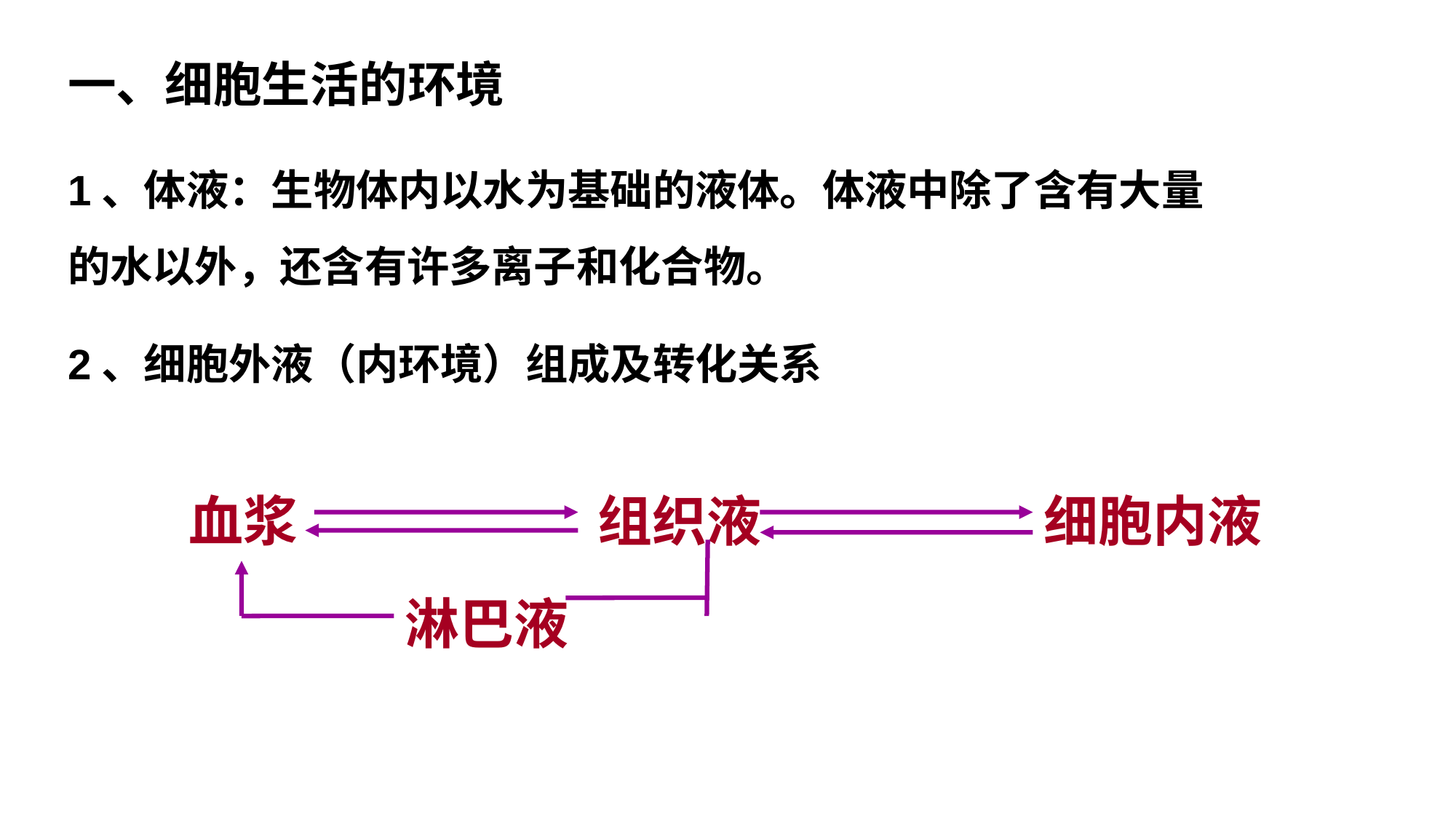

一、细胞生活的环境
1、体液：生物体内以水为基础的液体。体液中除了含有大量的水以外，还含有许多离子和化合物。
2、细胞外液（内环境）组成及转化关系
血浆
组织液
细胞内液

淋巴液